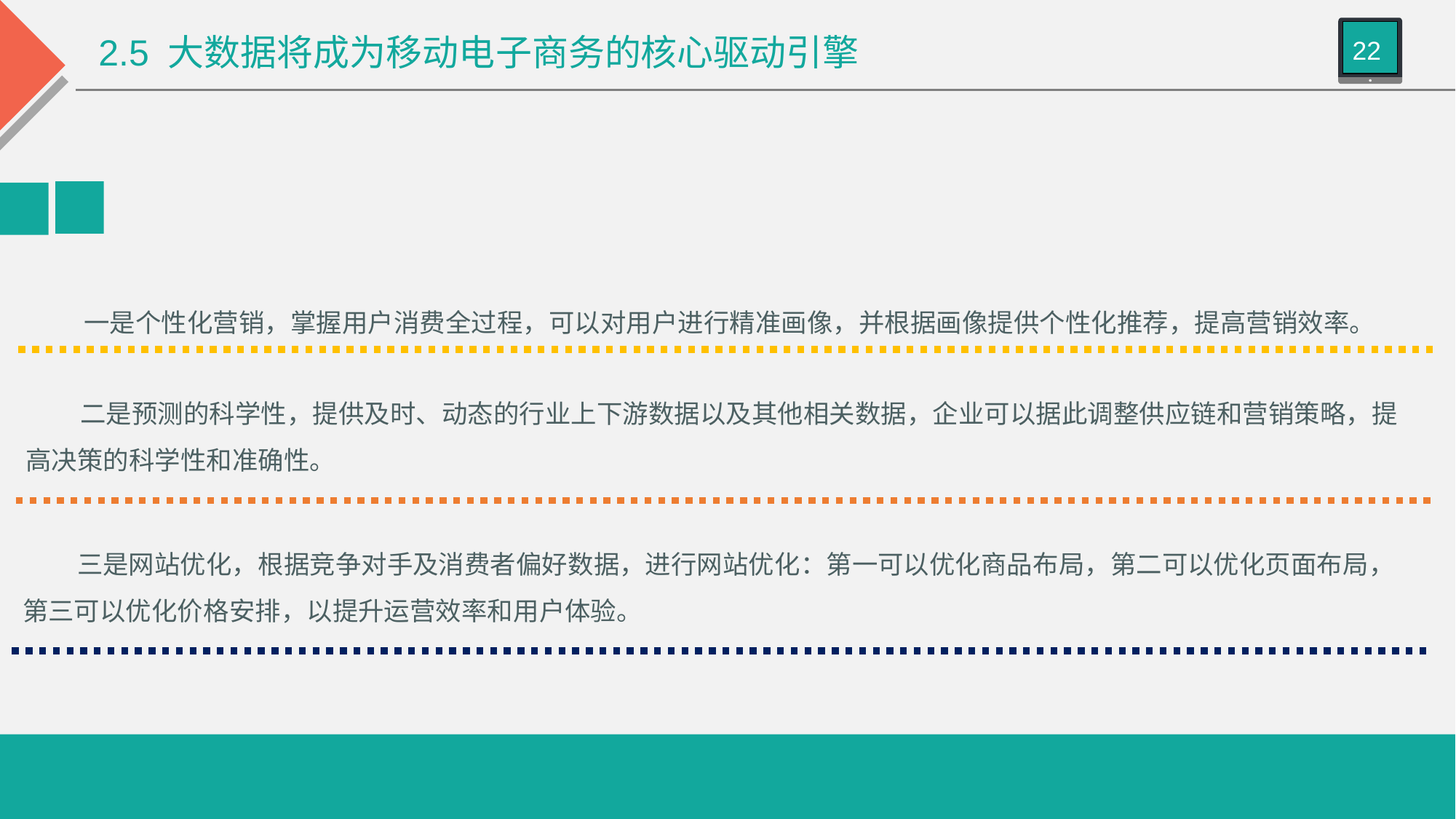

# 2.5 大数据将成为移动电子商务的核心驱动引擎

一是个性化营销，掌握用户消费全过程，可以对用户进行精准画像，并根据画像提供个性化推荐，提高营销效率。
二是预测的科学性，提供及时、动态的行业上下游数据以及其他相关数据，企业可以据此调整供应链和营销策略，提高决策的科学性和准确性。
三是网站优化，根据竞争对手及消费者偏好数据，进行网站优化：第一可以优化商品布局，第二可以优化页面布局，第三可以优化价格安排，以提升运营效率和用户体验。